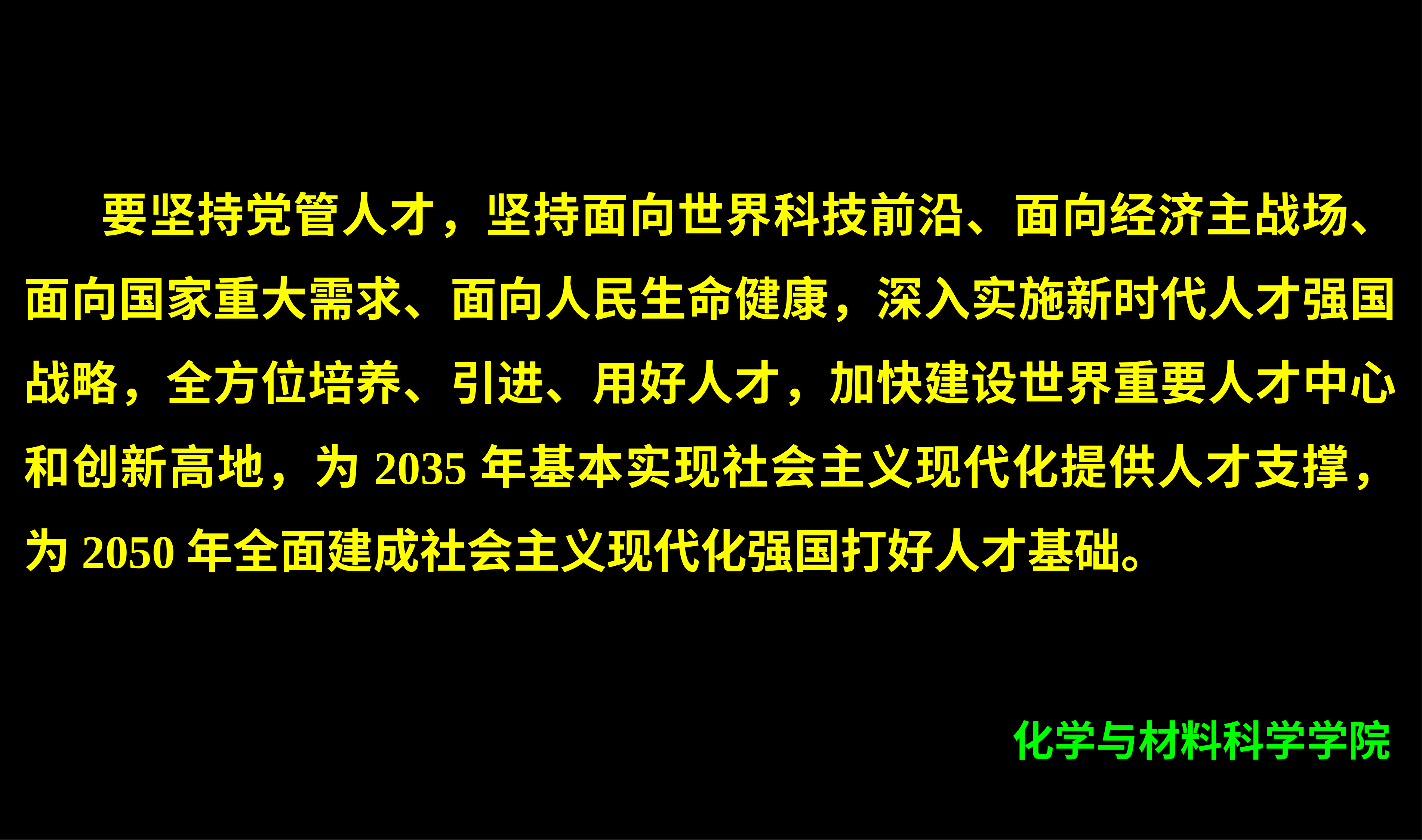

要坚持党管人才，坚持面向世界科技前沿、面向经济主战场、面向国家重大需求、面向人民生命健康，深入实施新时代人才强国战略，全方位培养、引进、用好人才，加快建设世界重要人才中心和创新高地，为2035年基本实现社会主义现代化提供人才支撑，为2050年全面建成社会主义现代化强国打好人才基础。
化学与材料科学学院